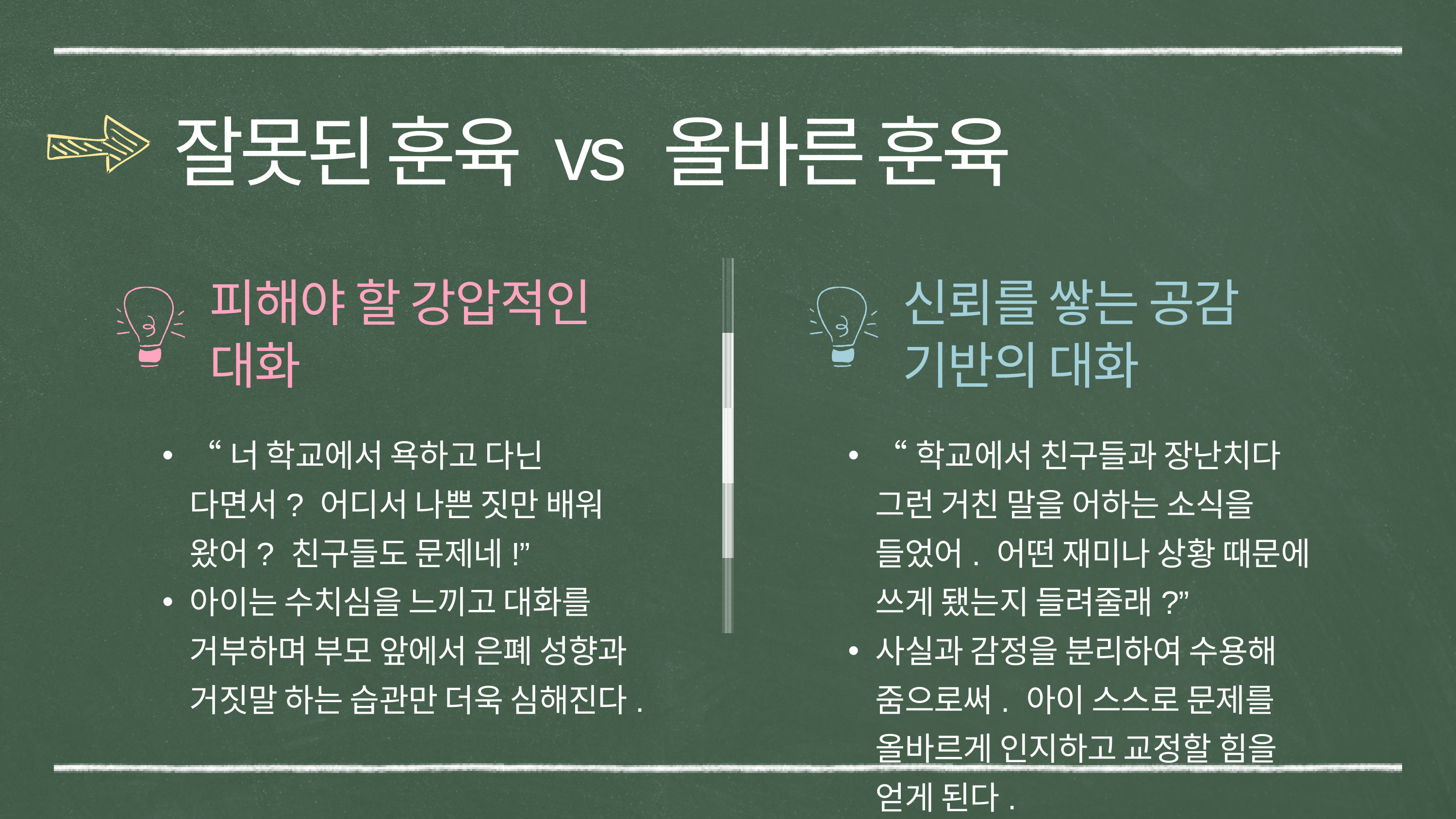

잘못된 훈육 vs 올바른 훈육

피해야 할 강압적인 대화
신뢰를 쌓는 공감 기반의 대화

“너 학교에서 욕하고 다닌 다면서? 어디서 나쁜 짓만 배워 왔어? 친구들도 문제네!”
아이는 수치심을 느끼고 대화를 거부하며 부모 앞에서 은폐 성향과 거짓말 하는 습관만 더욱 심해진다.
“학교에서 친구들과 장난치다 그런 거친 말을 어하는 소식을 들었어. 어떤 재미나 상황 때문에 쓰게 됐는지 들려줄래?”
사실과 감정을 분리하여 수용해 줌으로써. 아이 스스로 문제를 올바르게 인지하고 교정할 힘을 얻게 된다.